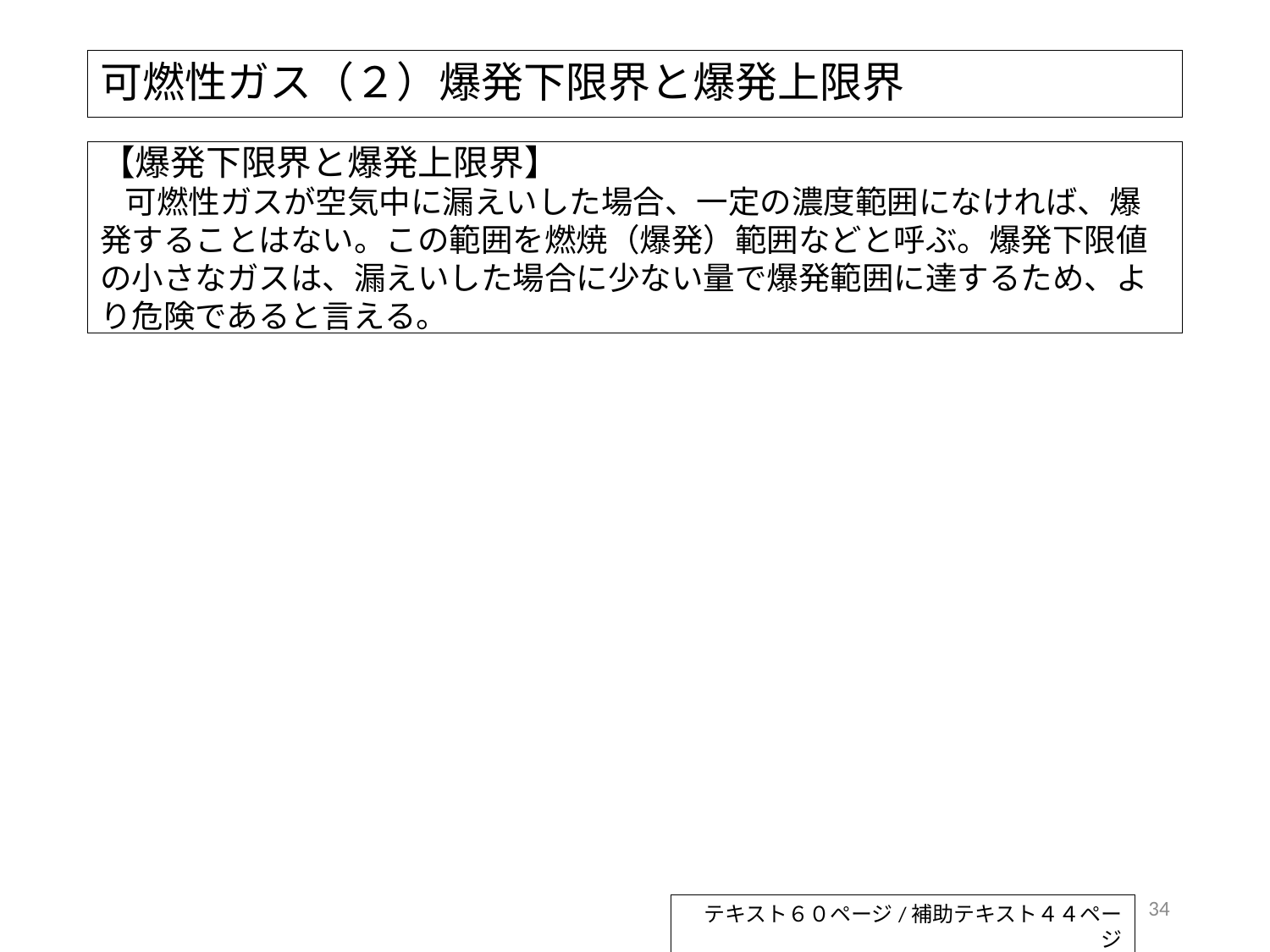

# 可燃性ガス（２）爆発下限界と爆発上限界
【爆発下限界と爆発上限界】
可燃性ガスが空気中に漏えいした場合、一定の濃度範囲になければ、爆発することはない。この範囲を燃焼（爆発）範囲などと呼ぶ。爆発下限値の小さなガスは、漏えいした場合に少ない量で爆発範囲に達するため、より危険であると言える。
34
テキスト６０ページ/補助テキスト４４ページ